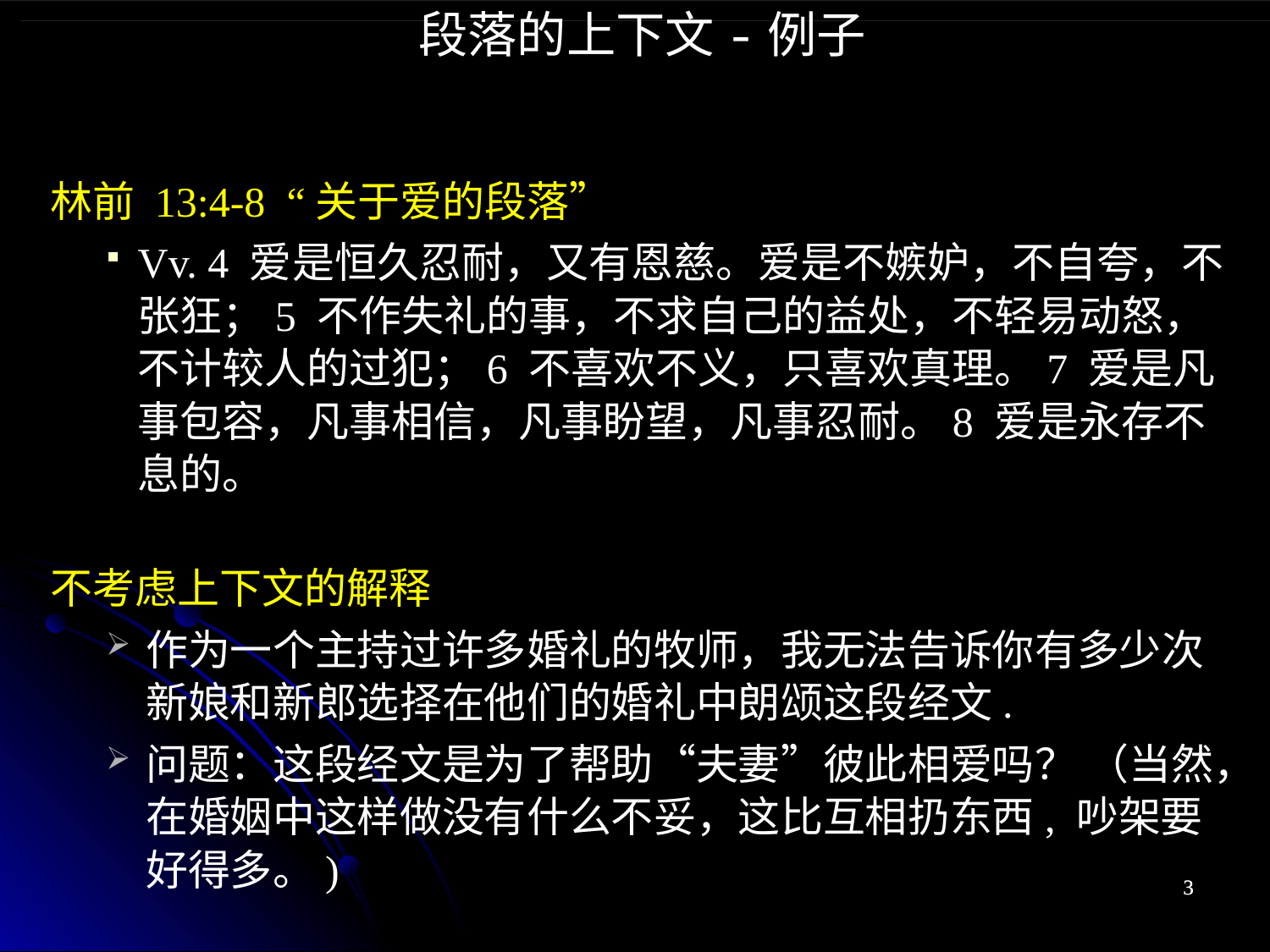

段落的上下文-例子

林前 13:4-8  “关于爱的段落”
Vv. 4 爱是恒久忍耐，又有恩慈。爱是不嫉妒，不自夸，不张狂；5 不作失礼的事，不求自己的益处，不轻易动怒，不计较人的过犯；6 不喜欢不义，只喜欢真理。7 爱是凡事包容，凡事相信，凡事盼望，凡事忍耐。8 爱是永存不息的。

不考虑上下文的解释
作为一个主持过许多婚礼的牧师，我无法告诉你有多少次新娘和新郎选择在他们的婚礼中朗颂这段经文.
问题：这段经文是为了帮助“夫妻”彼此相爱吗？ （当然，在婚姻中这样做没有什么不妥，这比互相扔东西, 吵架要好得多。)
3
3